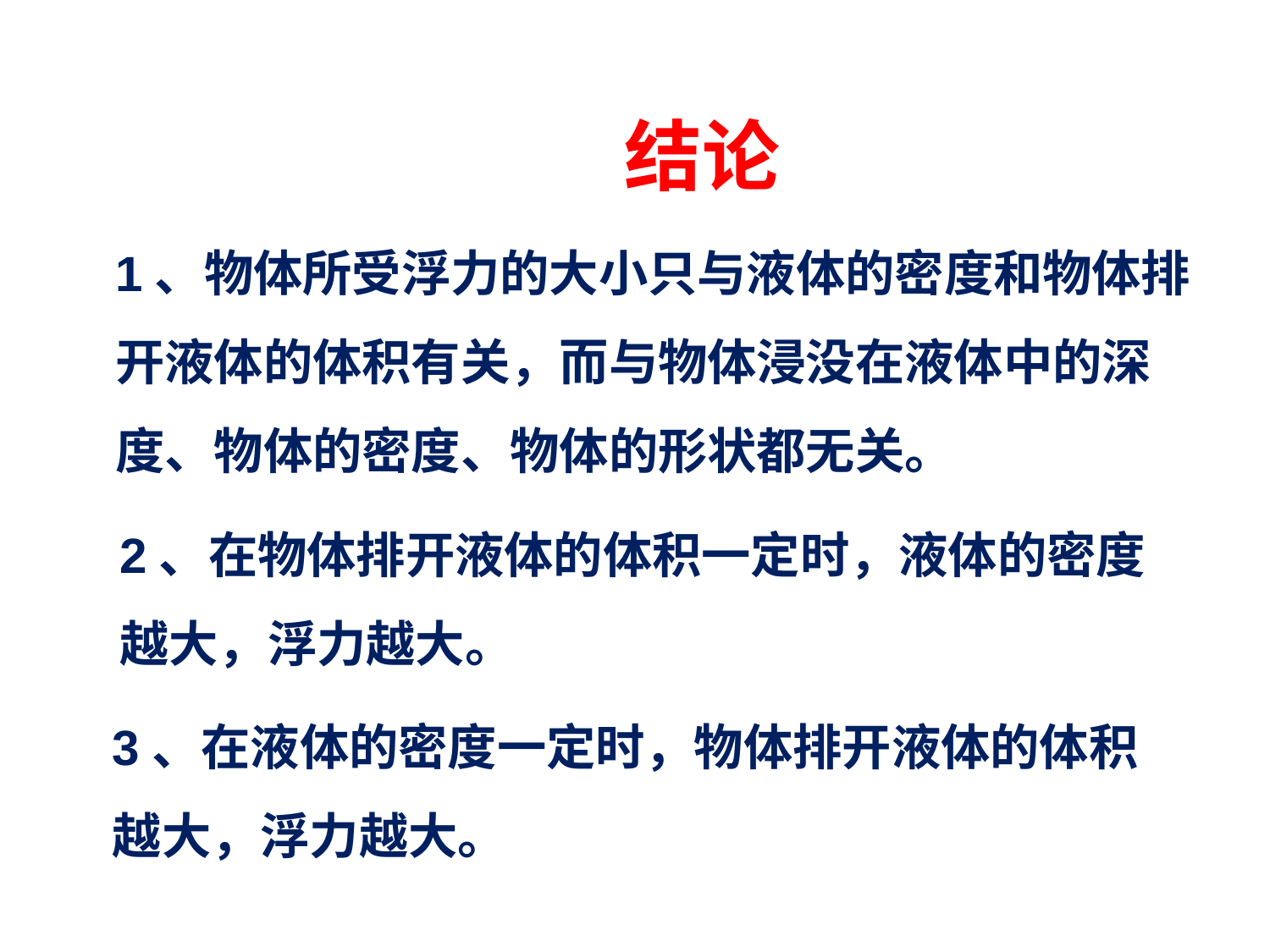

# 结论

1、物体所受浮力的大小只与液体的密度和物体排开液体的体积有关，而与物体浸没在液体中的深度、物体的密度、物体的形状都无关。
2、在物体排开液体的体积一定时，液体的密度越大，浮力越大。
3、在液体的密度一定时，物体排开液体的体积越大，浮力越大。